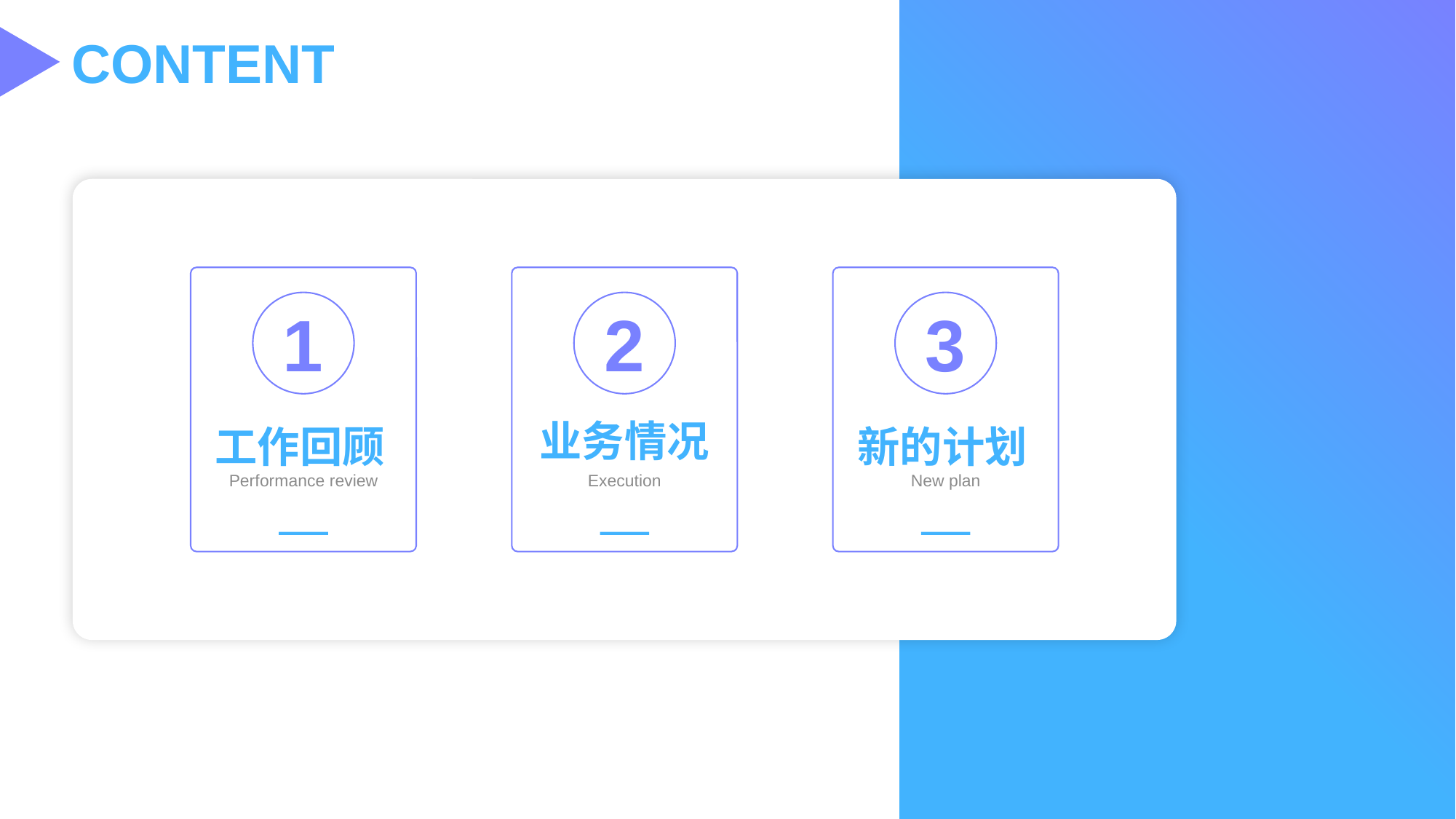

CONTENT

1
工作回顾
Performance review

2
业务情况
Execution

3
新的计划
New plan